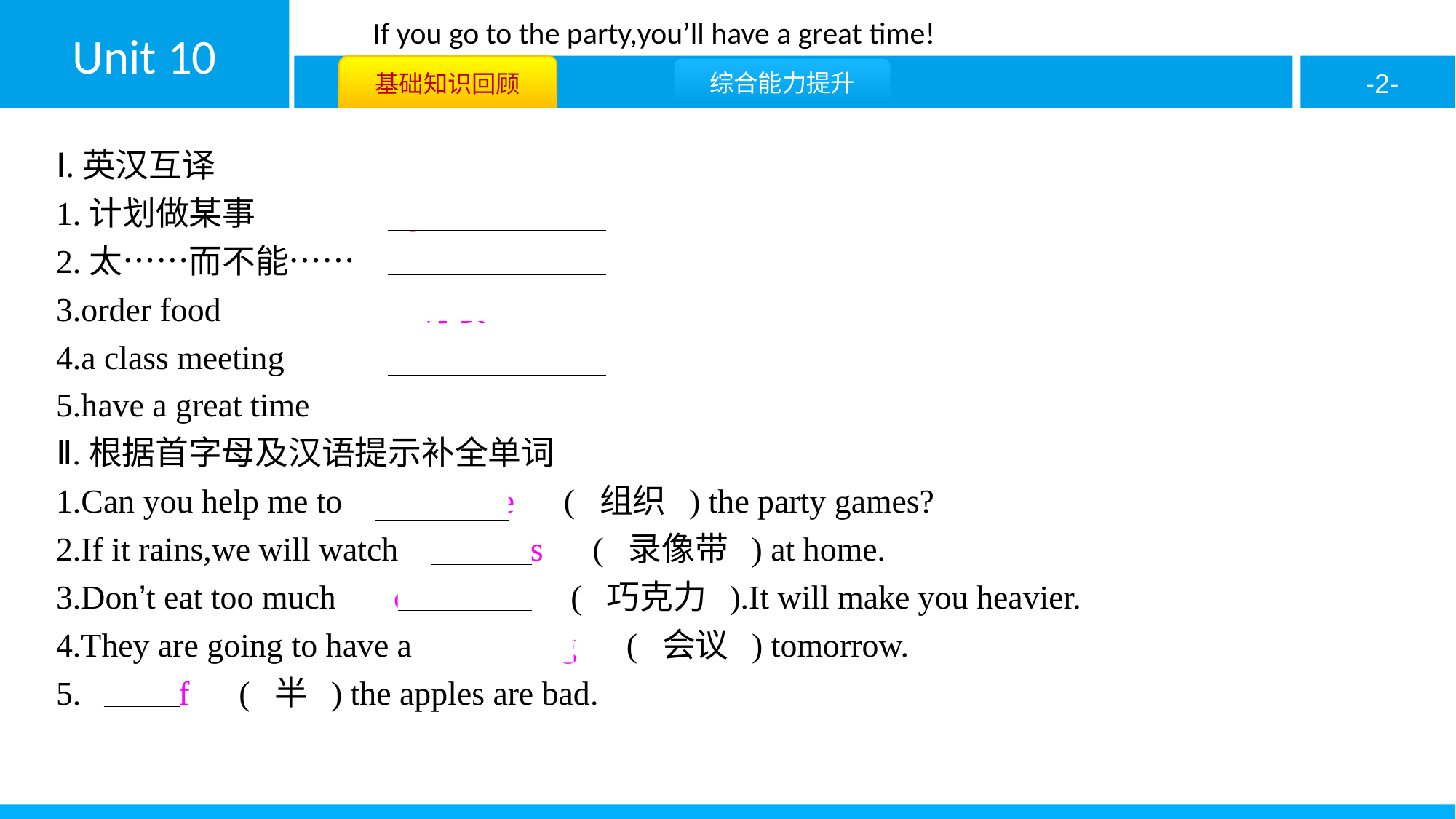

Ⅰ.英汉互译
1.计划做某事               　plan to do sth.
2.太……而不能……   　too...to...
3.order food                   　订餐
4.a class meeting            　班会
5.have a great time       　玩得开心
Ⅱ.根据首字母及汉语提示补全单词
1.Can you help me to 　organize　(  组织  ) the party games?
2.If it rains,we will watch 　videos　(  录像带  ) at home.
3.Don’t eat too much 　chocolate　(  巧克力  ).It will make you heavier.
4.They are going to have a 　meeting　(  会议  ) tomorrow.
5.　Half　(  半  ) the apples are bad.